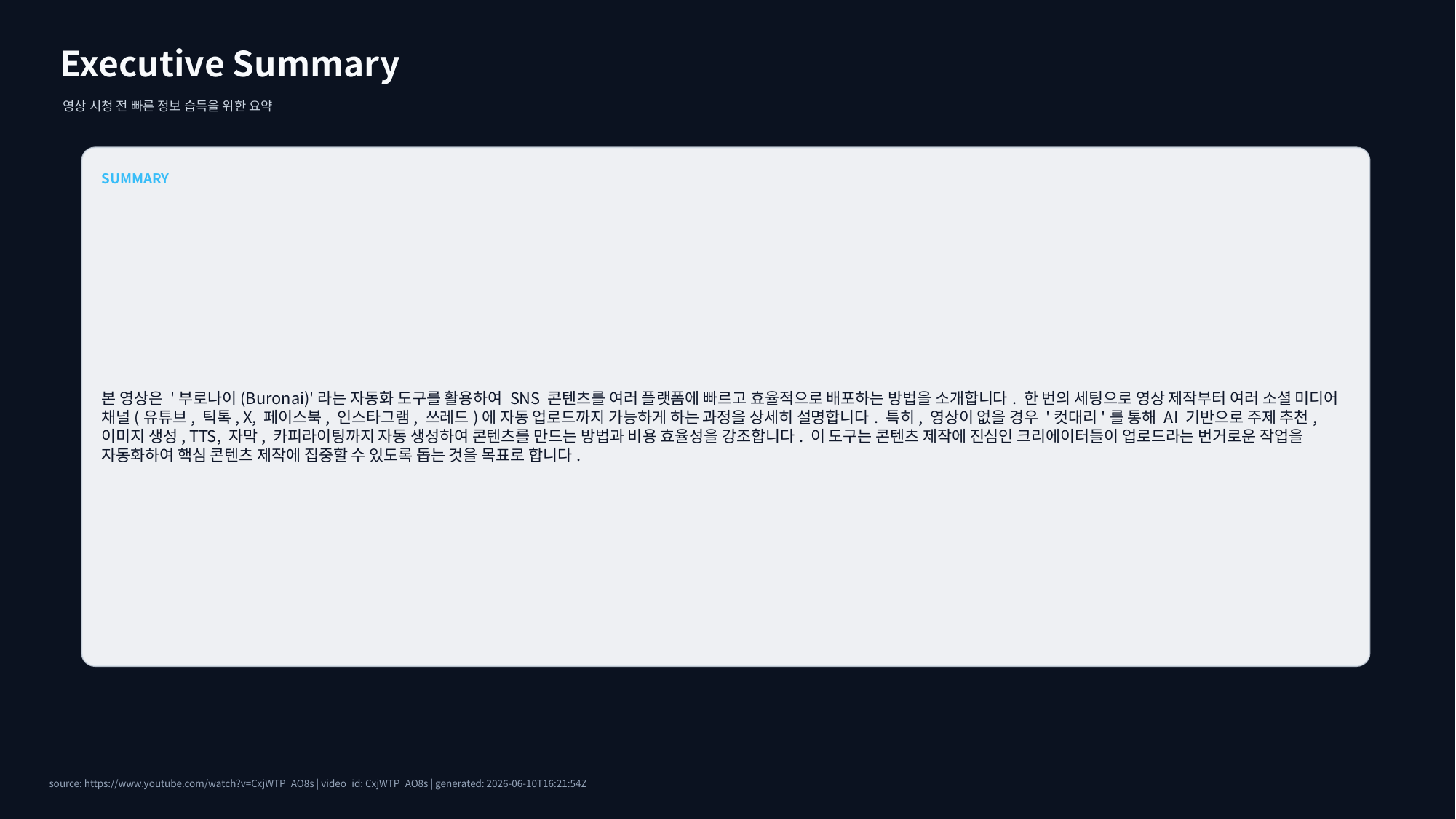

Executive Summary
영상 시청 전 빠른 정보 습득을 위한 요약

SUMMARY
본 영상은 '부로나이(Buronai)'라는 자동화 도구를 활용하여 SNS 콘텐츠를 여러 플랫폼에 빠르고 효율적으로 배포하는 방법을 소개합니다. 한 번의 세팅으로 영상 제작부터 여러 소셜 미디어 채널(유튜브, 틱톡, X, 페이스북, 인스타그램, 쓰레드)에 자동 업로드까지 가능하게 하는 과정을 상세히 설명합니다. 특히, 영상이 없을 경우 '컷대리'를 통해 AI 기반으로 주제 추천, 이미지 생성, TTS, 자막, 카피라이팅까지 자동 생성하여 콘텐츠를 만드는 방법과 비용 효율성을 강조합니다. 이 도구는 콘텐츠 제작에 진심인 크리에이터들이 업로드라는 번거로운 작업을 자동화하여 핵심 콘텐츠 제작에 집중할 수 있도록 돕는 것을 목표로 합니다.
source: https://www.youtube.com/watch?v=CxjWTP_AO8s | video_id: CxjWTP_AO8s | generated: 2026-06-10T16:21:54Z